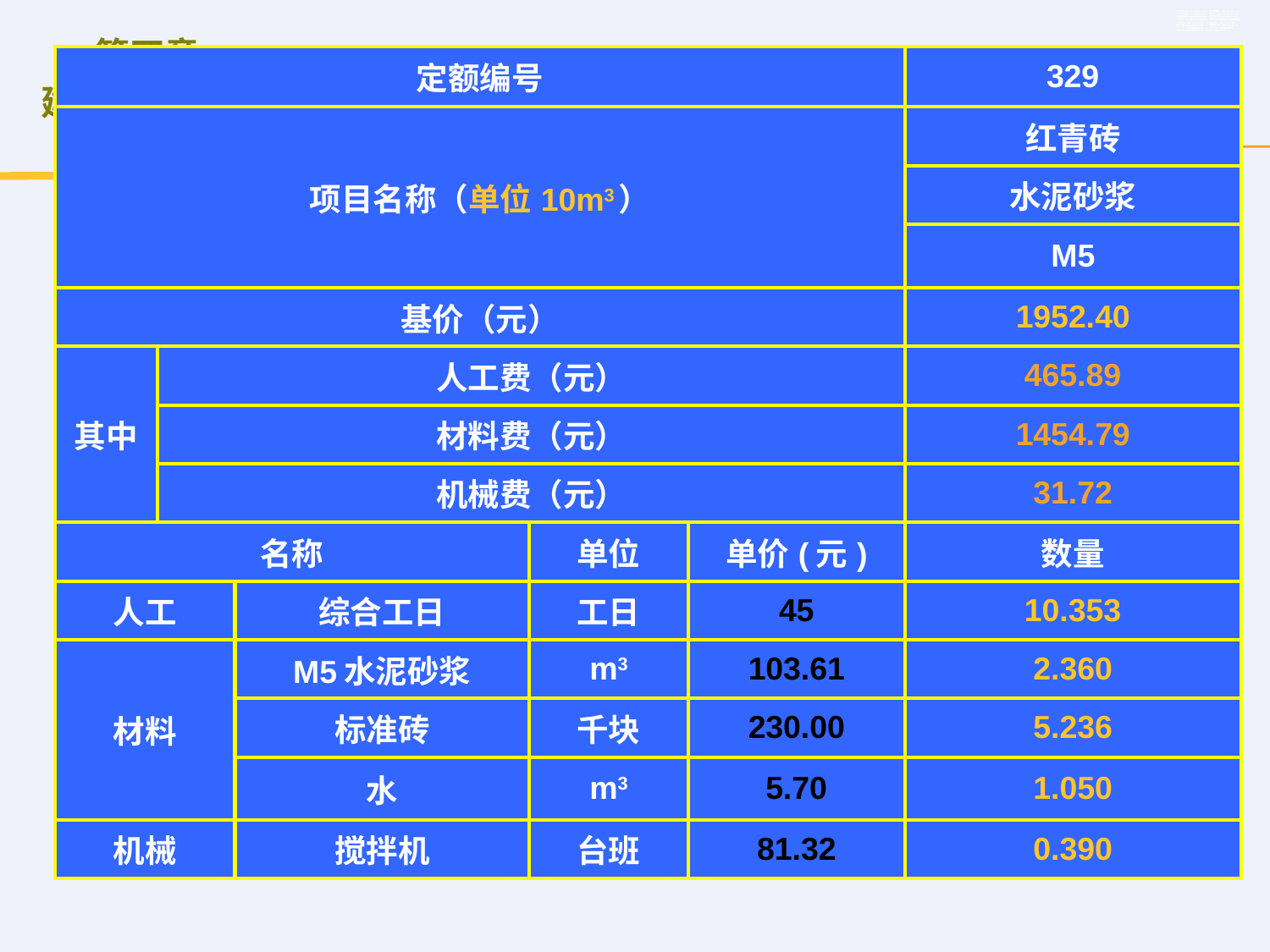

| 定额编号 |  |  |  |  | 329 |
| --- | --- | --- | --- | --- | --- |
| 项目名称（单位10m3） |  |  |  |  | 红青砖 |
|  |  |  |  |  | 水泥砂浆 |
|  |  |  |  |  | M5 |
| 基价（元） |  |  |  |  | 1952.40 |
| 其中 | 人工费（元） |  |  |  | 465.89 |
|  | 材料费（元） |  |  |  | 1454.79 |
|  | 机械费（元） |  |  |  | 31.72 |
| 名称 |  |  | 单位 | 单价(元) | 数量 |
| 人工 |  | 综合工日 | 工日 | 45 | 10.353 |
| 材料 |  | M5水泥砂浆 | m3 | 103.61 | 2.360 |
|  |  | 标准砖 | 千块 | 230.00 | 5.236 |
|  |  | 水 | m3 | 5.70 | 1.050 |
| 机械 |  | 搅拌机 | 台班 | 81.32 | 0.390 |
23